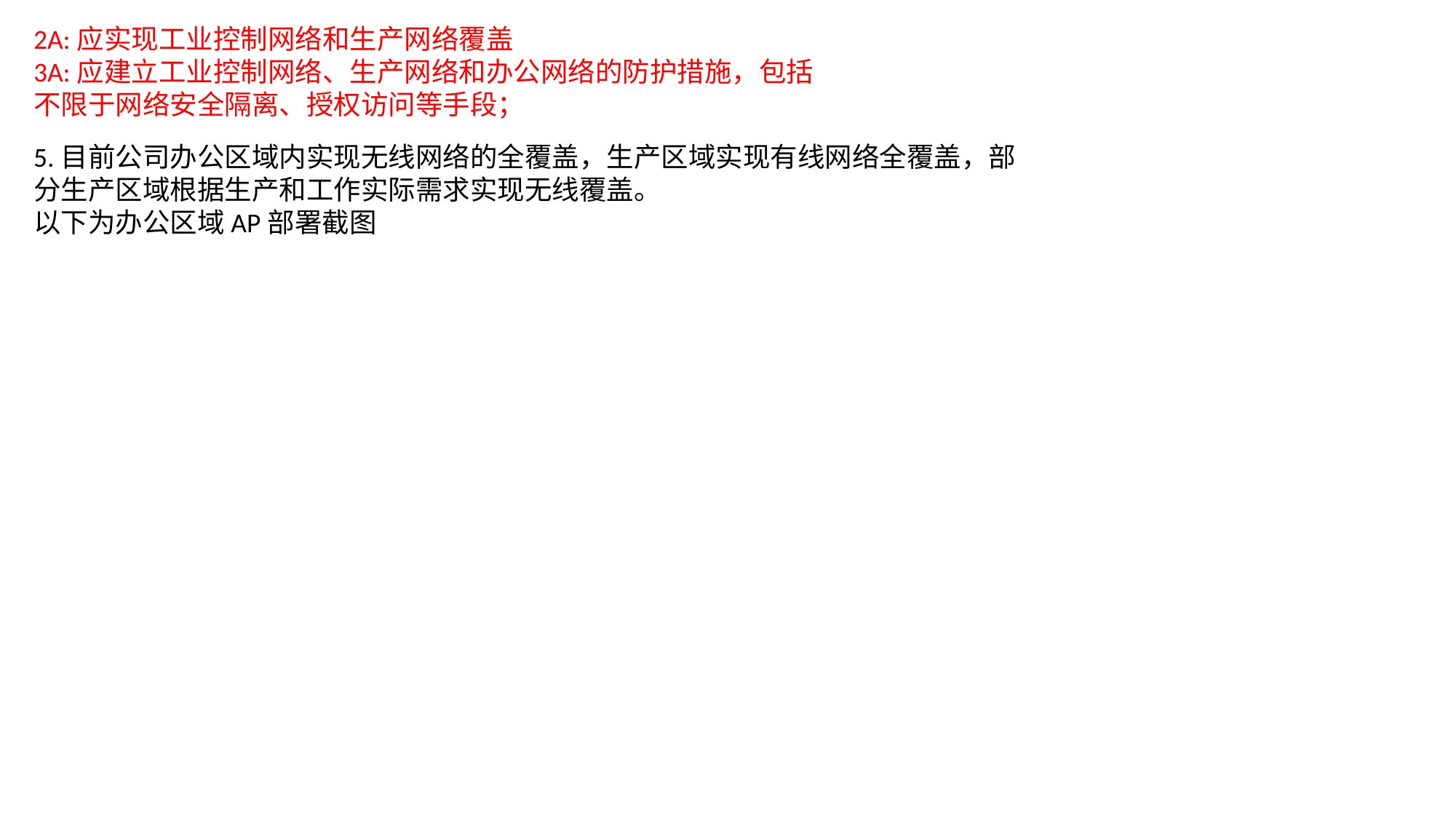

2A:应实现工业控制网络和生产网络覆盖
3A:应建立工业控制网络、生产网络和办公网络的防护措施，包括不限于网络安全隔离、授权访问等手段；
5.目前公司办公区域内实现无线网络的全覆盖，生产区域实现有线网络全覆盖，部分生产区域根据生产和工作实际需求实现无线覆盖。
以下为办公区域AP部署截图